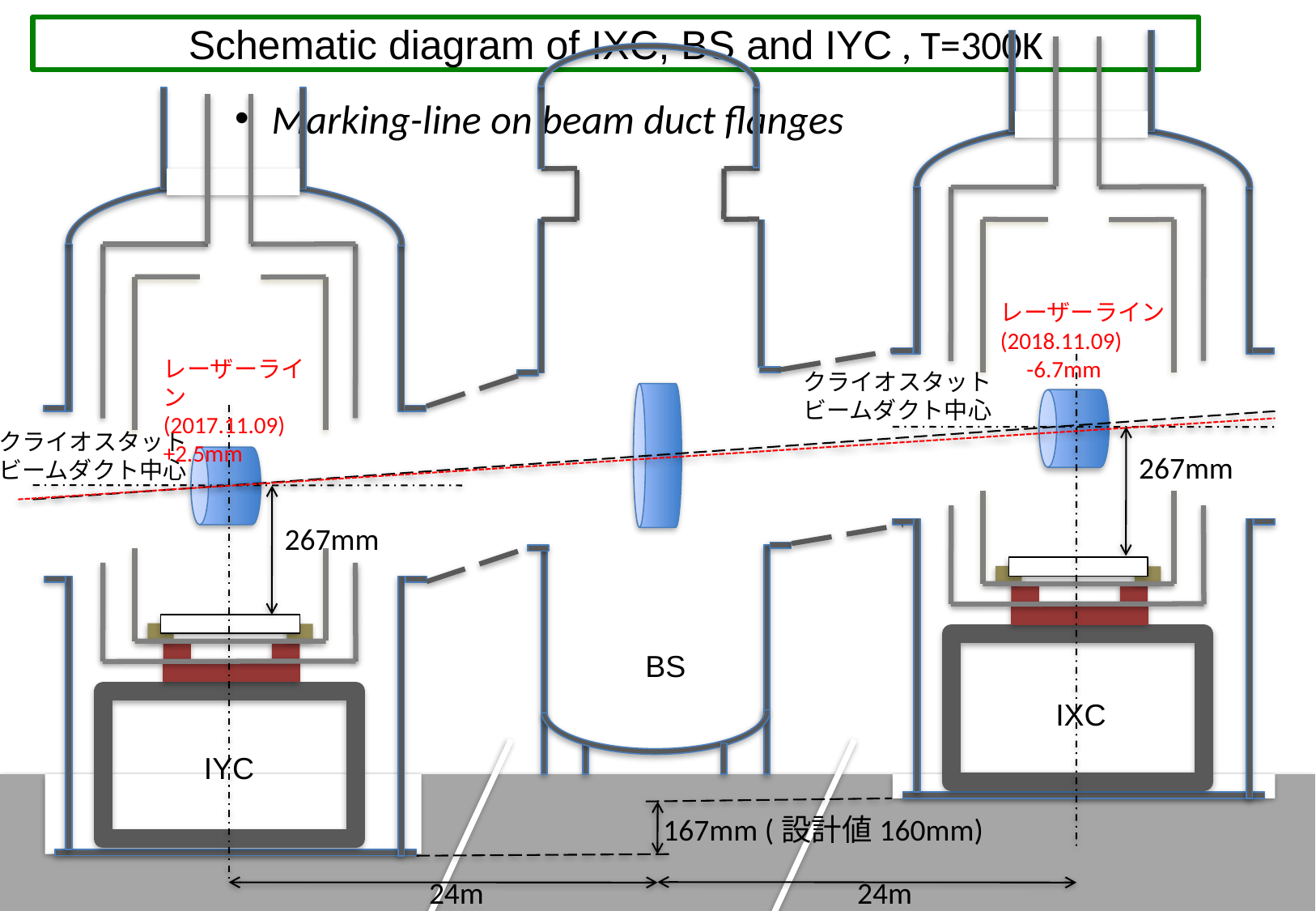

# Schematic diagram of IXC, BS and IYC , T=300K

Marking-line on beam duct flanges

レーザーライン
(2018.11.09)
     -6.7mm

レーザーライン
(2017.11.09)
+2.5mm
クライオスタット
ビームダクト中心

クライオスタット
ビームダクト中心

267mm

267mm

BS

IXC

IYC

167mm (設計値160mm)

24m
24m